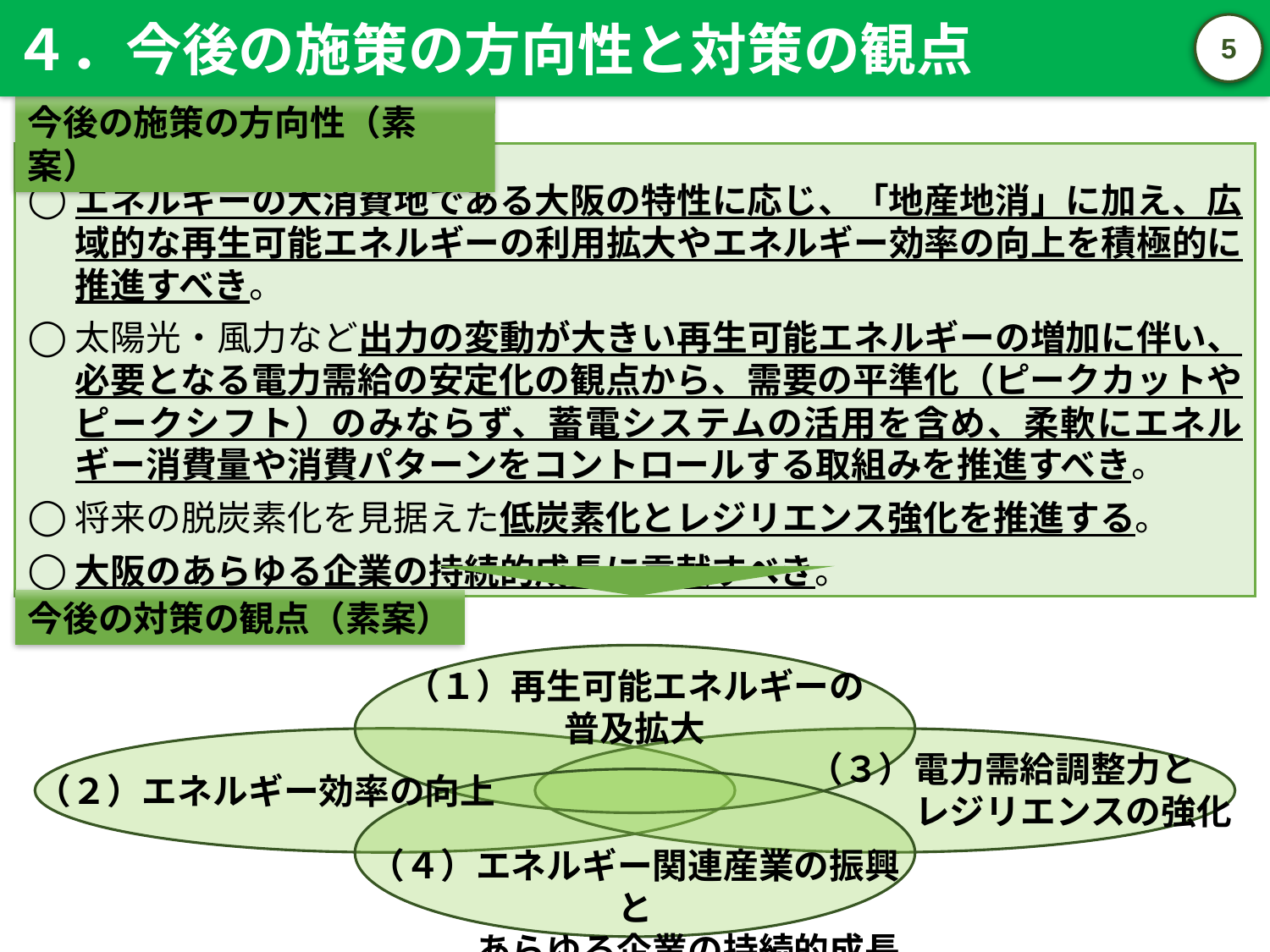

４．今後の施策の方向性と対策の観点
5
今後の施策の方向性（素案）
エネルギーの大消費地である大阪の特性に応じ、「地産地消」に加え、広域的な再生可能エネルギーの利用拡大やエネルギー効率の向上を積極的に推進すべき。
太陽光・風力など出力の変動が大きい再生可能エネルギーの増加に伴い、必要となる電力需給の安定化の観点から、需要の平準化（ピークカットやピークシフト）のみならず、蓄電システムの活用を含め、柔軟にエネルギー消費量や消費パターンをコントロールする取組みを推進すべき。
将来の脱炭素化を見据えた低炭素化とレジリエンス強化を推進する。
大阪のあらゆる企業の持続的成長に貢献すべき。

今後の対策の観点（素案）

（１）再生可能エネルギーの
普及拡大

（３）電力需給調整力と
　　　　レジリエンスの強化
（２）エネルギー効率の向上

（４）エネルギー関連産業の振興と
　　　あらゆる企業の持続的成長